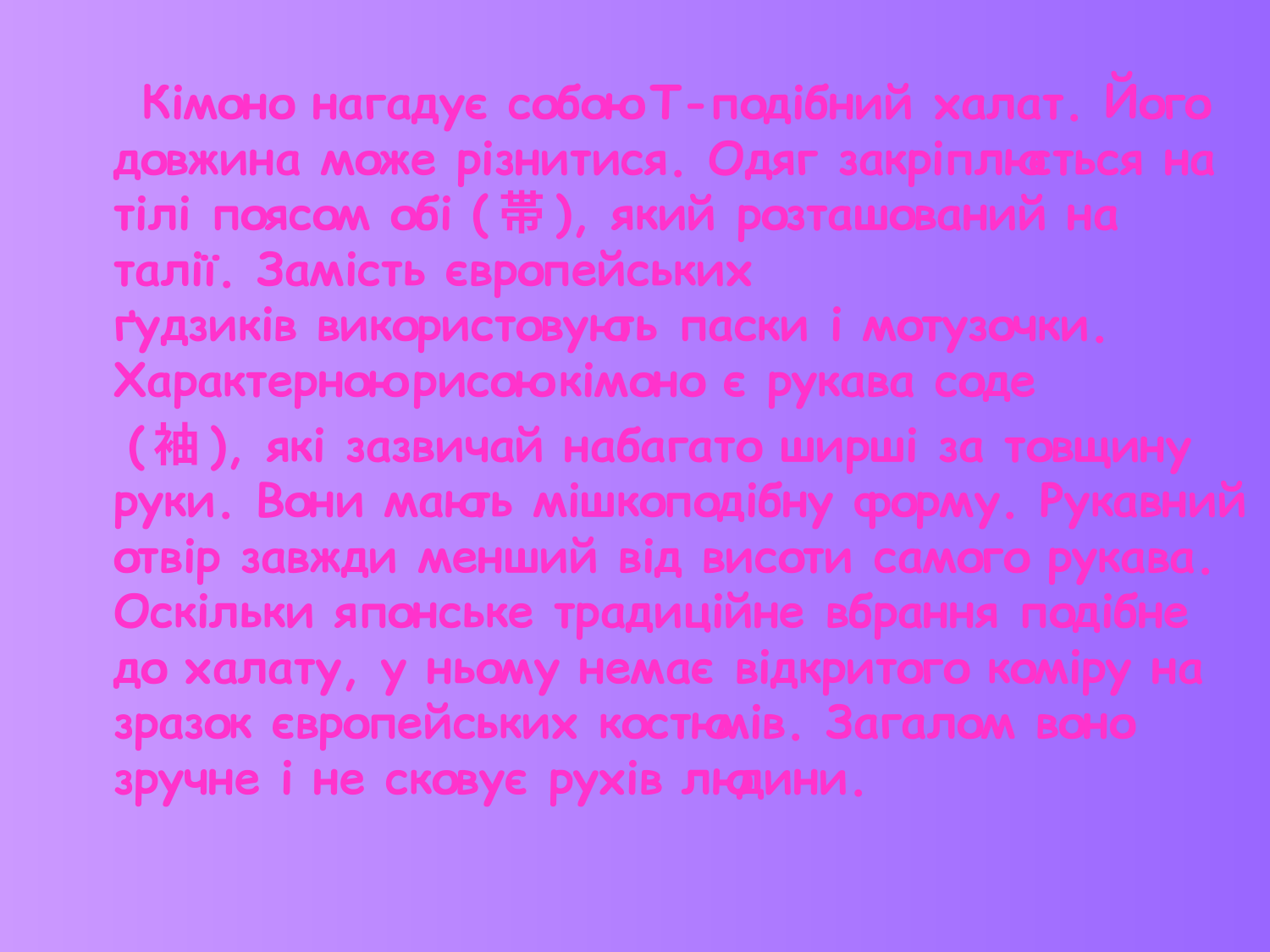

Кімоно нагадує собою Т-подібний халат. Його довжина може різнитися. Одяг закріплюється на тілі поясом обі (帯), який розташований на талії. Замість європейських ґудзиків використовують паски і мотузочки. Характерною рисою кімоно є рукава соде
   (袖), які зазвичай набагато ширші за товщину руки. Вони мають мішкоподібну форму. Рукавний отвір завжди менший від висоти самого рукава. Оскільки японське традиційне вбрання подібне до халату, у ньому немає відкритого коміру на зразок європейських костюмів. Загалом воно зручне і не сковує рухів людини.